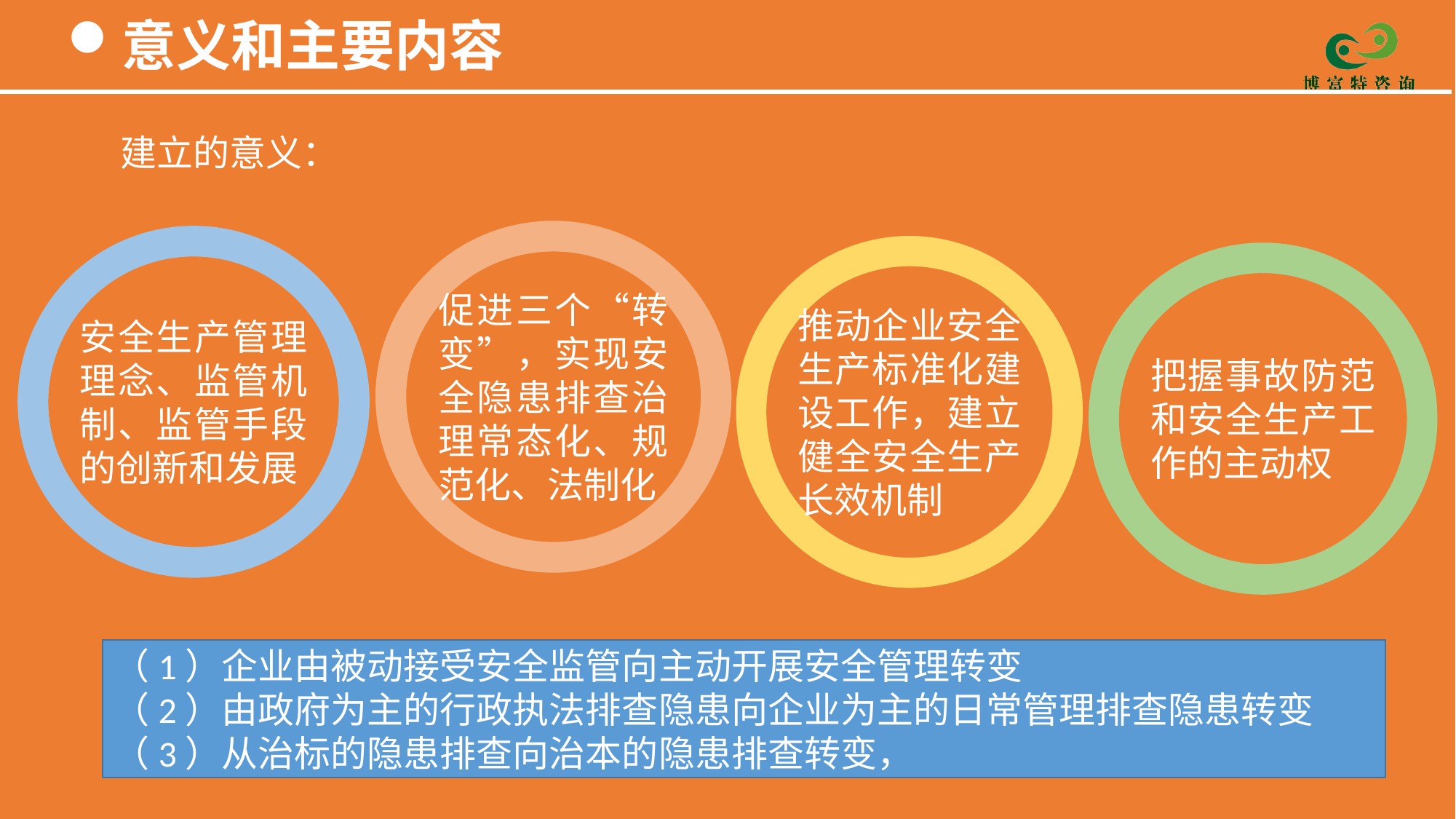

意义和主要内容
建立的意义：
促进三个“转变”，实现安全隐患排查治理常态化、规范化、法制化
安全生产管理理念、监管机制、监管手段的创新和发展
推动企业安全生产标准化建设工作，建立健全安全生产长效机制
把握事故防范和安全生产工作的主动权
（1）企业由被动接受安全监管向主动开展安全管理转变
（2）由政府为主的行政执法排查隐患向企业为主的日常管理排查隐患转变
（3）从治标的隐患排查向治本的隐患排查转变，